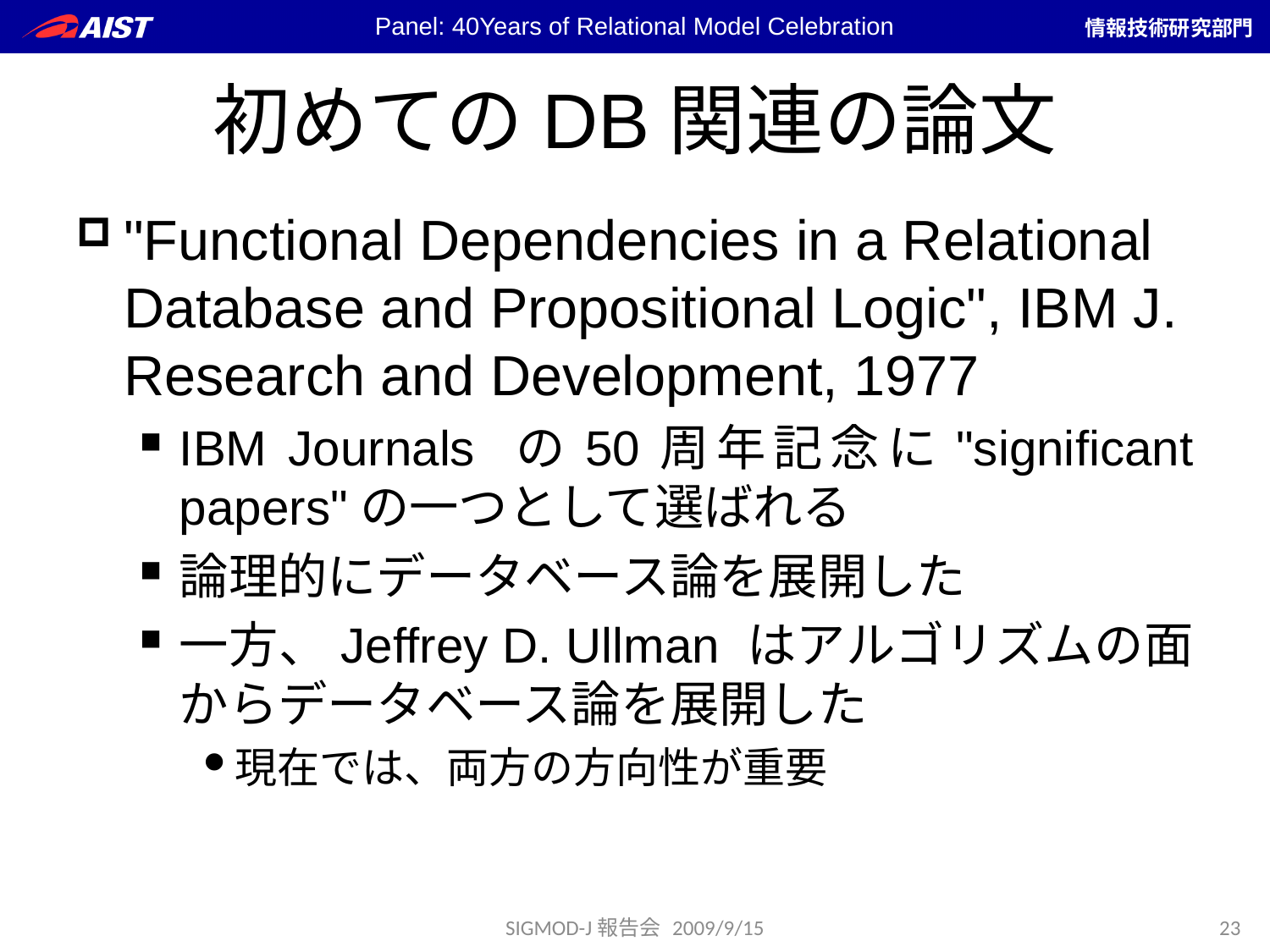

Panel: 40Years of Relational Model Celebration
# 初めてのDB関連の論文
"Functional Dependencies in a Relational Database and Propositional Logic", IBM J. Research and Development, 1977
IBM Journals の50周年記念に"significant papers"の一つとして選ばれる
論理的にデータベース論を展開した
一方、Jeffrey D. Ullman はアルゴリズムの面からデータベース論を展開した
現在では、両方の方向性が重要
SIGMOD-J報告会 2009/9/15
23